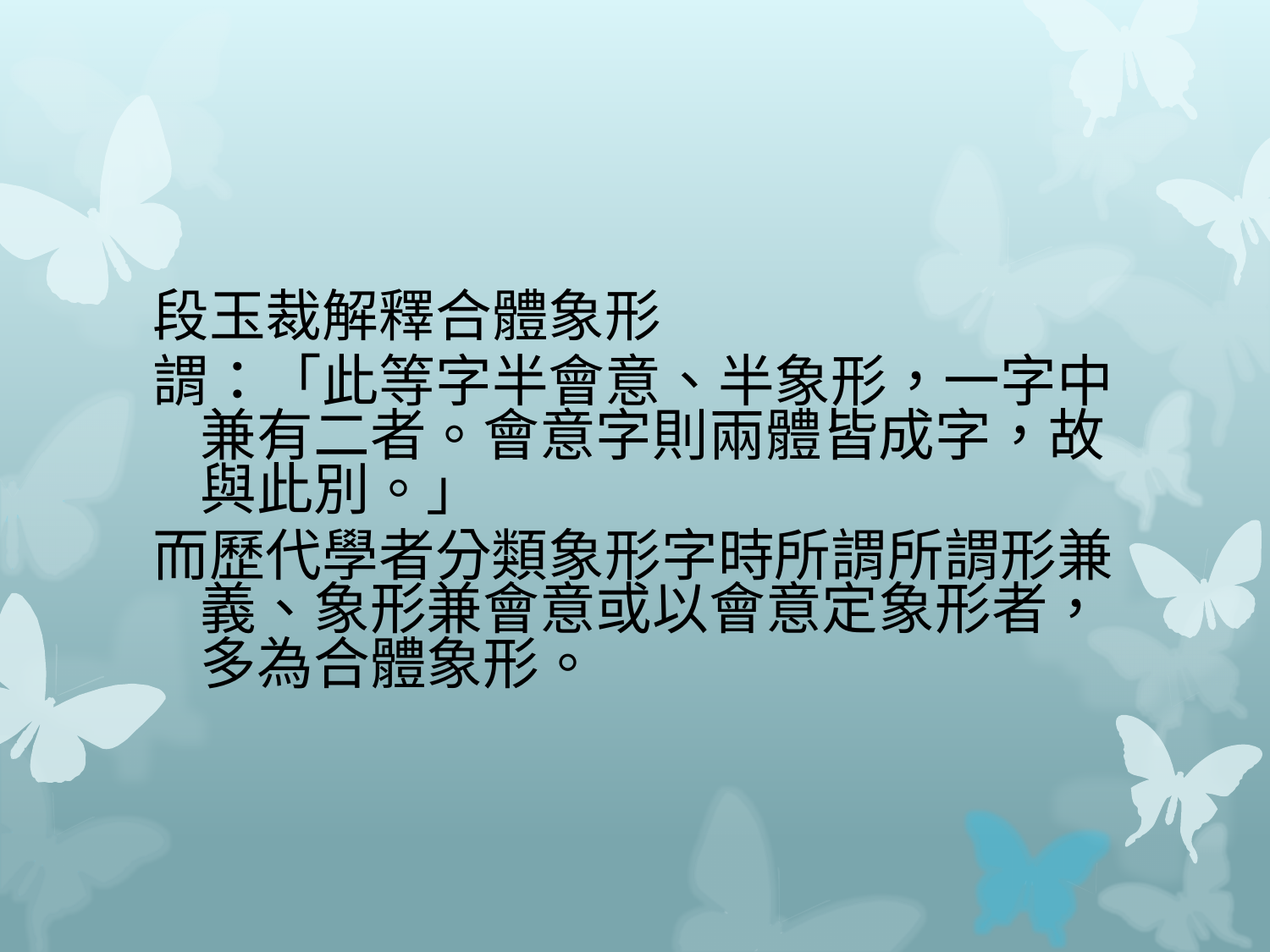

#
段玉裁解釋合體象形
謂：「此等字半會意、半象形，一字中兼有二者。會意字則兩體皆成字，故與此別。」
而歷代學者分類象形字時所謂所謂形兼義、象形兼會意或以會意定象形者，多為合體象形。